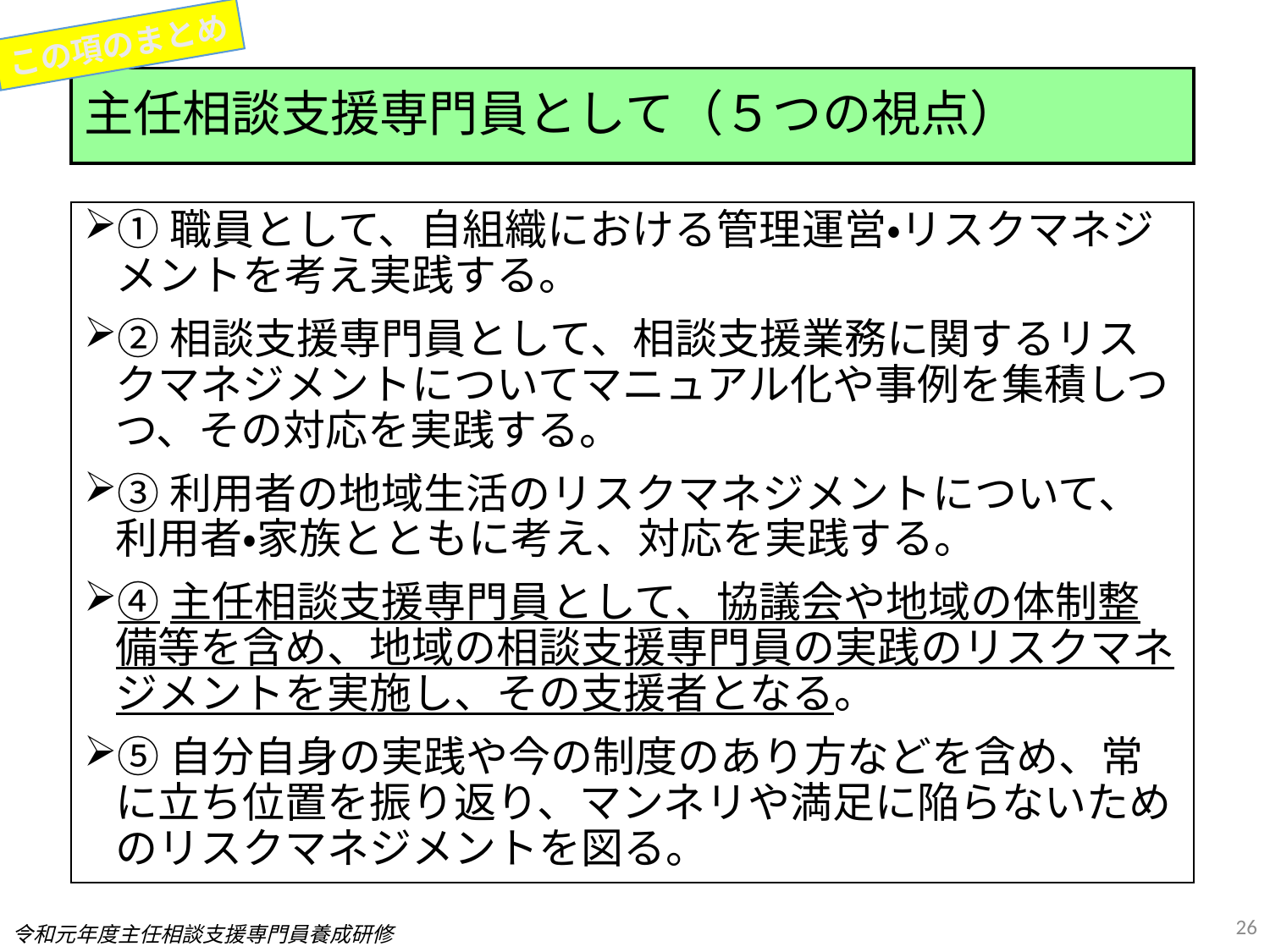

この項のまとめ
#
主任相談支援専門員として（５つの視点）
①職員として、自組織における管理運営・リスクマネジメントを考え実践する。
②相談支援専門員として、相談支援業務に関するリスクマネジメントについてマニュアル化や事例を集積しつつ、その対応を実践する。
③利用者の地域生活のリスクマネジメントについて、利用者・家族とともに考え、対応を実践する。
④主任相談支援専門員として、協議会や地域の体制整備等を含め、地域の相談支援専門員の実践のリスクマネジメントを実施し、その支援者となる。
⑤自分自身の実践や今の制度のあり方などを含め、常に立ち位置を振り返り、マンネリや満足に陥らないためのリスクマネジメントを図る。
26
令和元年度主任相談支援専門員養成研修